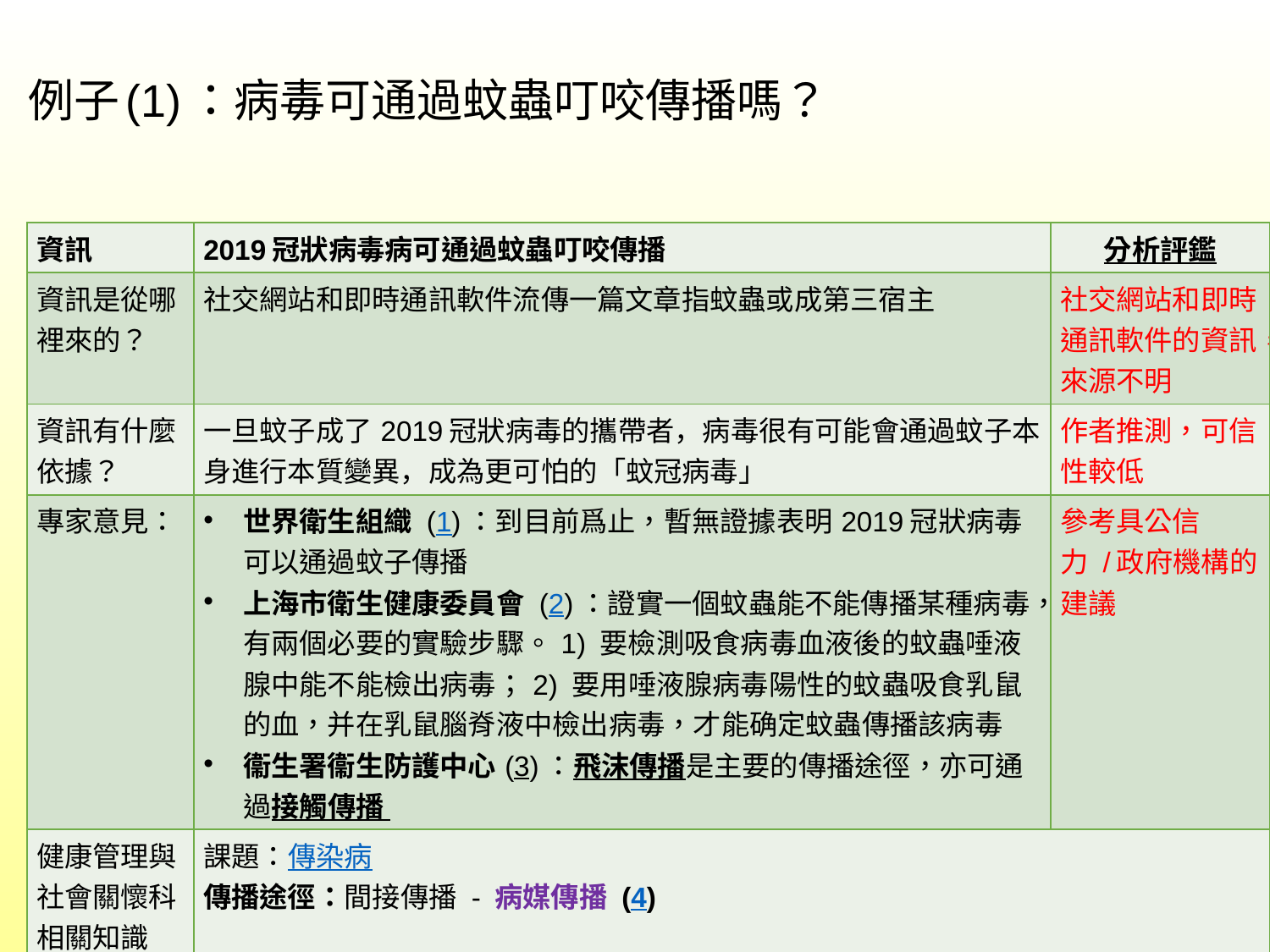

# 例子(1)：病毒可通過蚊蟲叮咬傳播嗎？
| 資訊 | 2019冠狀病毒病可通過蚊蟲叮咬傳播 | 分析評鑑 |
| --- | --- | --- |
| 資訊是從哪裡來的？ | 社交網站和即時通訊軟件流傳一篇文章指蚊蟲或成第三宿主 | 社交網站和即時通訊軟件的資訊，來源不明 |
| 資訊有什麼依據？ | 一旦蚊子成了2019冠狀病毒的攜帶者，病毒很有可能會通過蚊子本身進行本質變異，成為更可怕的「蚊冠病毒」 | 作者推測，可信性較低 |
| 專家意見： | 世界衛生組織 (1)：到目前爲止，暫無證據表明2019冠狀病毒可以通過蚊子傳播 上海市衛生健康委員會 (2)：證實一個蚊蟲能不能傳播某種病毒，有兩個必要的實驗步驟。1) 要檢測吸食病毒血液後的蚊蟲唾液腺中能不能檢出病毒；2) 要用唾液腺病毒陽性的蚊蟲吸食乳鼠的血，并在乳鼠腦脊液中檢出病毒，才能确定蚊蟲傳播該病毒 衞生署衞生防護中心(3)：飛沫傳播是主要的傳播途徑，亦可通過接觸傳播 | 參考具公信力 /政府機構的建議 |
| 健康管理與社會關懷科相關知識 | 課題：傳染病 傳播途徑：間接傳播 - 病媒傳播 (4) |  |